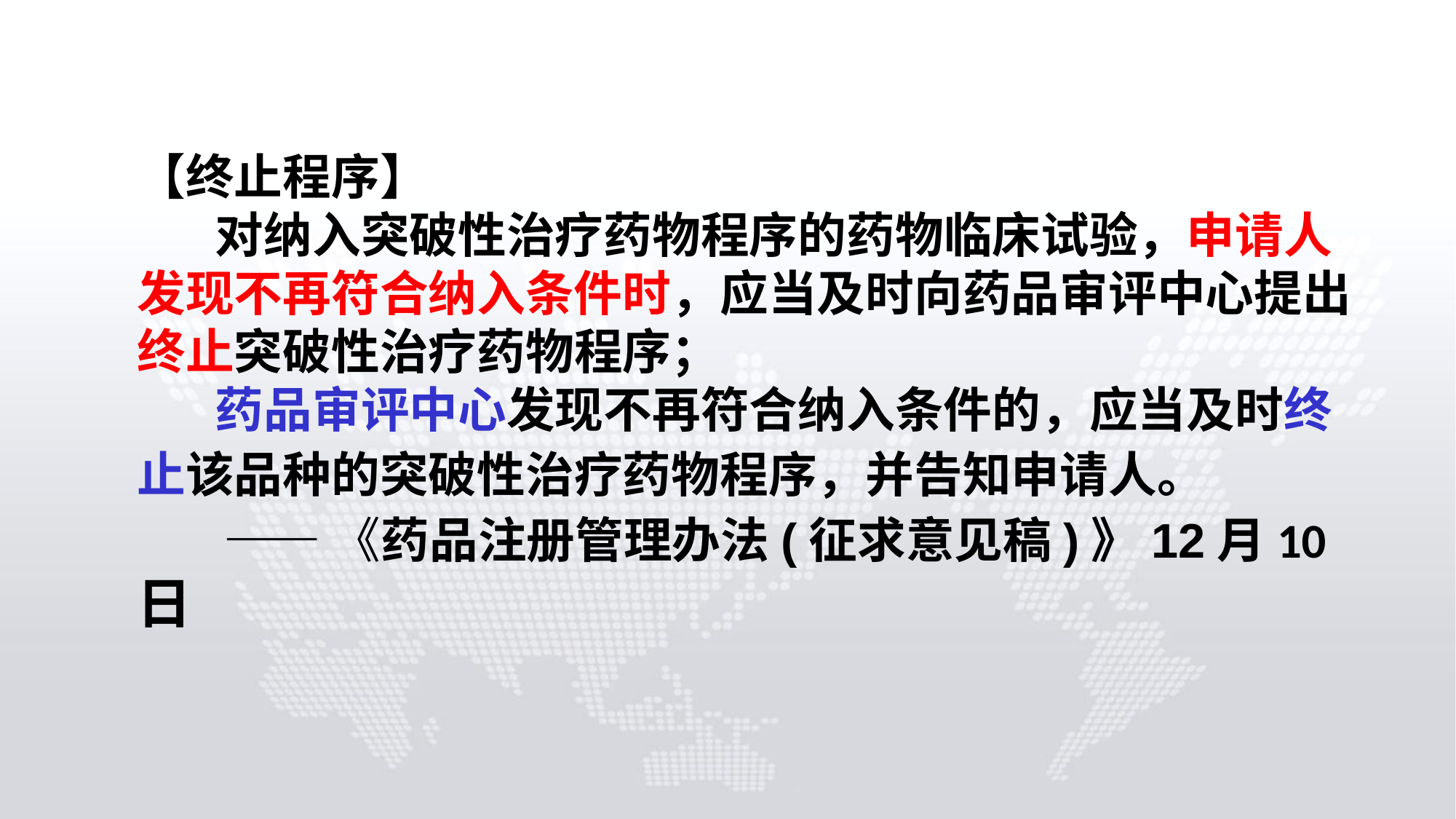

【终止程序】
      对纳入突破性治疗药物程序的药物临床试验，申请人发现不再符合纳入条件时，应当及时向药品审评中心提出终止突破性治疗药物程序；
      药品审评中心发现不再符合纳入条件的，应当及时终止该品种的突破性治疗药物程序，并告知申请人。
       ——《药品注册管理办法(征求意见稿)》12月10日